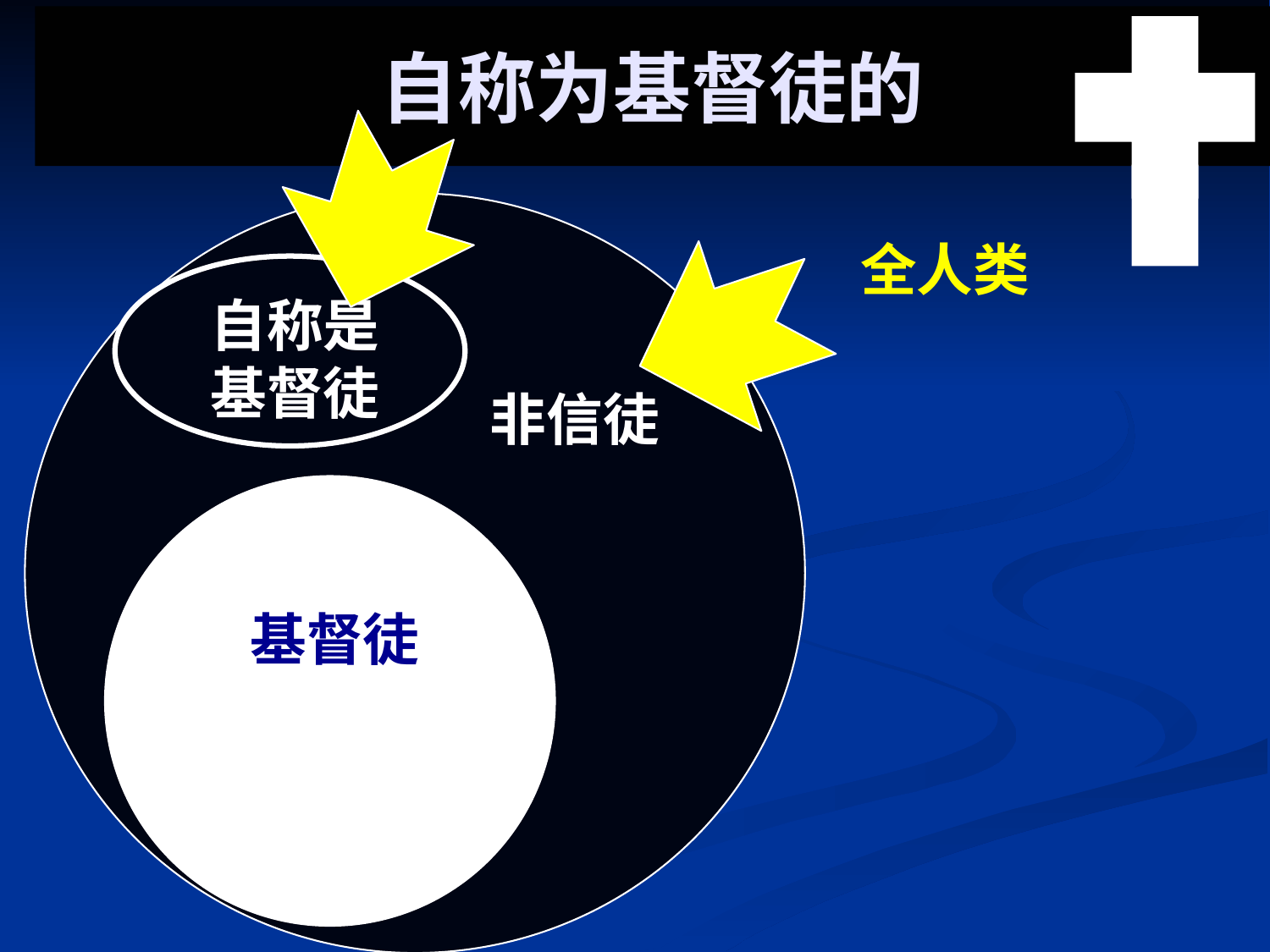

# 自称为基督徒的

全人类

自称是
基督徒
非信徒

基督徒